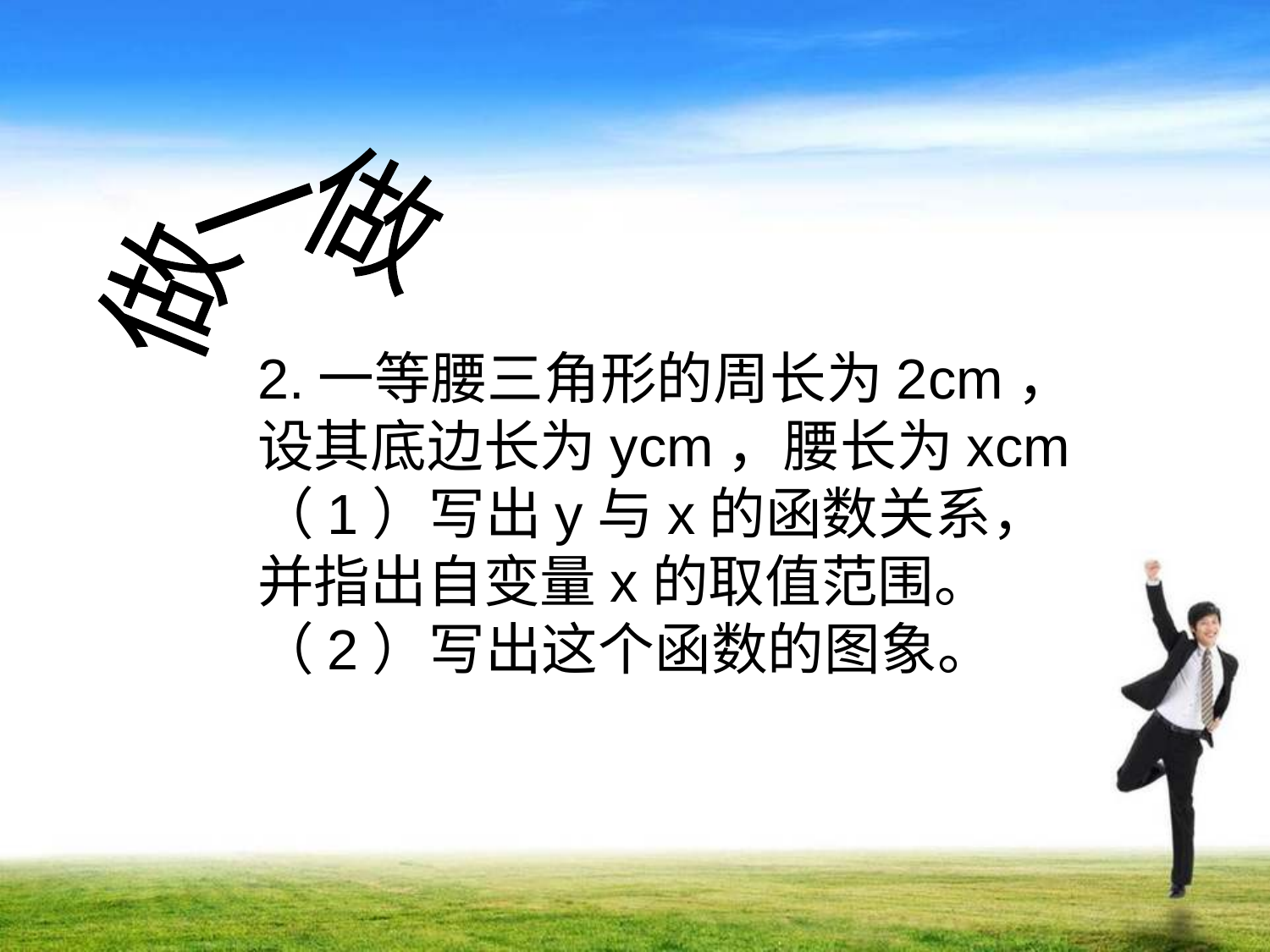

做一做
2.一等腰三角形的周长为2cm，
设其底边长为ycm，腰长为xcm
（1）写出y与x的函数关系，
并指出自变量x的取值范围。
（2）写出这个函数的图象。